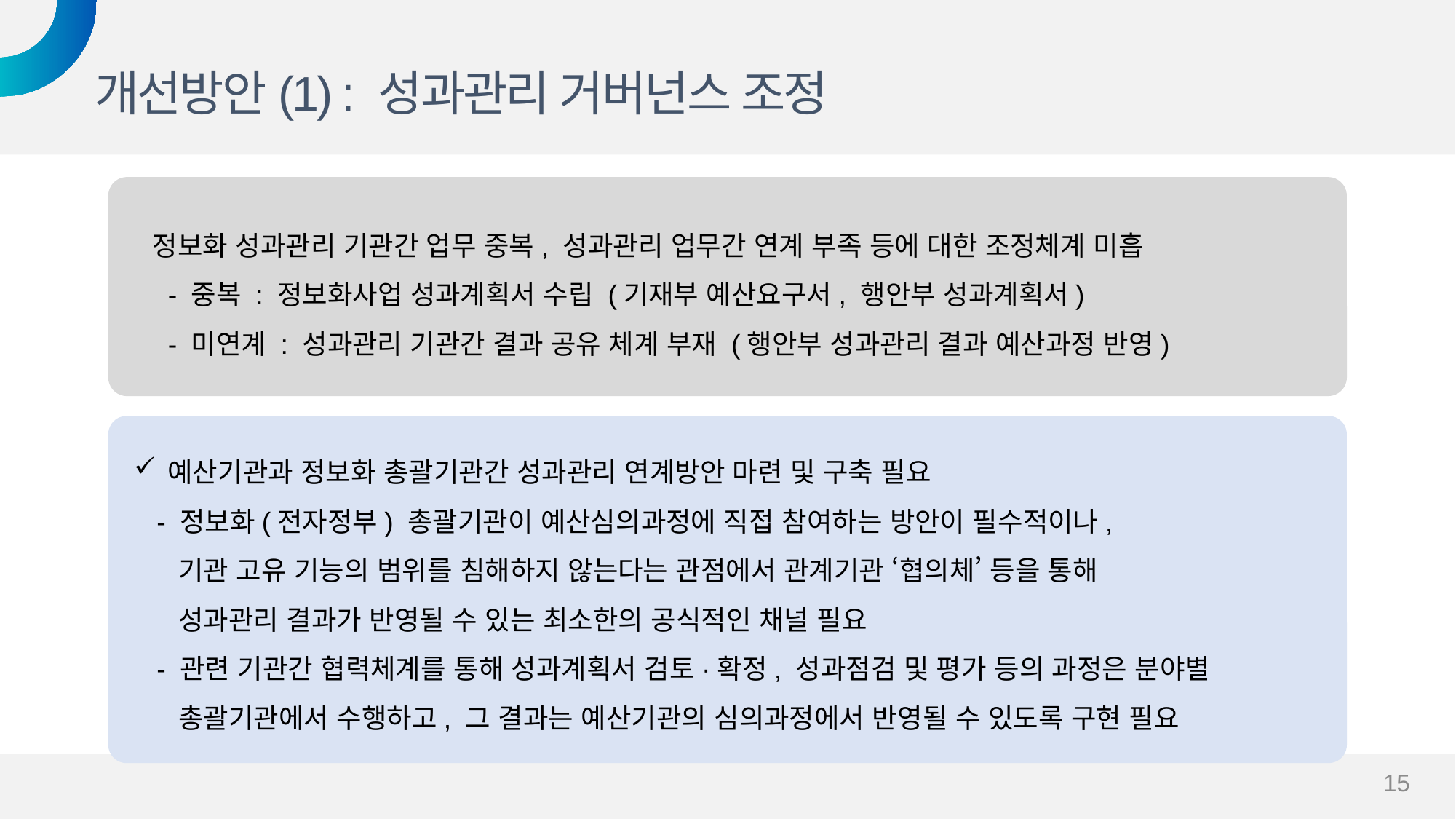

개선방안(1) : 성과관리 거버넌스 조정

정보화 성과관리 기관간 업무 중복, 성과관리 업무간 연계 부족 등에 대한 조정체계 미흡
  - 중복 : 정보화사업 성과계획서 수립 (기재부 예산요구서, 행안부 성과계획서)
  - 미연계 : 성과관리 기관간 결과 공유 체계 부재 (행안부 성과관리 결과 예산과정 반영)
예산기관과 정보화 총괄기관간 성과관리 연계방안 마련 및 구축 필요
   - 정보화(전자정부) 총괄기관이 예산심의과정에 직접 참여하는 방안이 필수적이나,
     기관 고유 기능의 범위를 침해하지 않는다는 관점에서 관계기관 ‘협의체’ 등을 통해
     성과관리 결과가 반영될 수 있는 최소한의 공식적인 채널 필요
   - 관련 기관간 협력체계를 통해 성과계획서 검토·확정, 성과점검 및 평가 등의 과정은 분야별
     총괄기관에서 수행하고, 그 결과는 예산기관의 심의과정에서 반영될 수 있도록 구현 필요